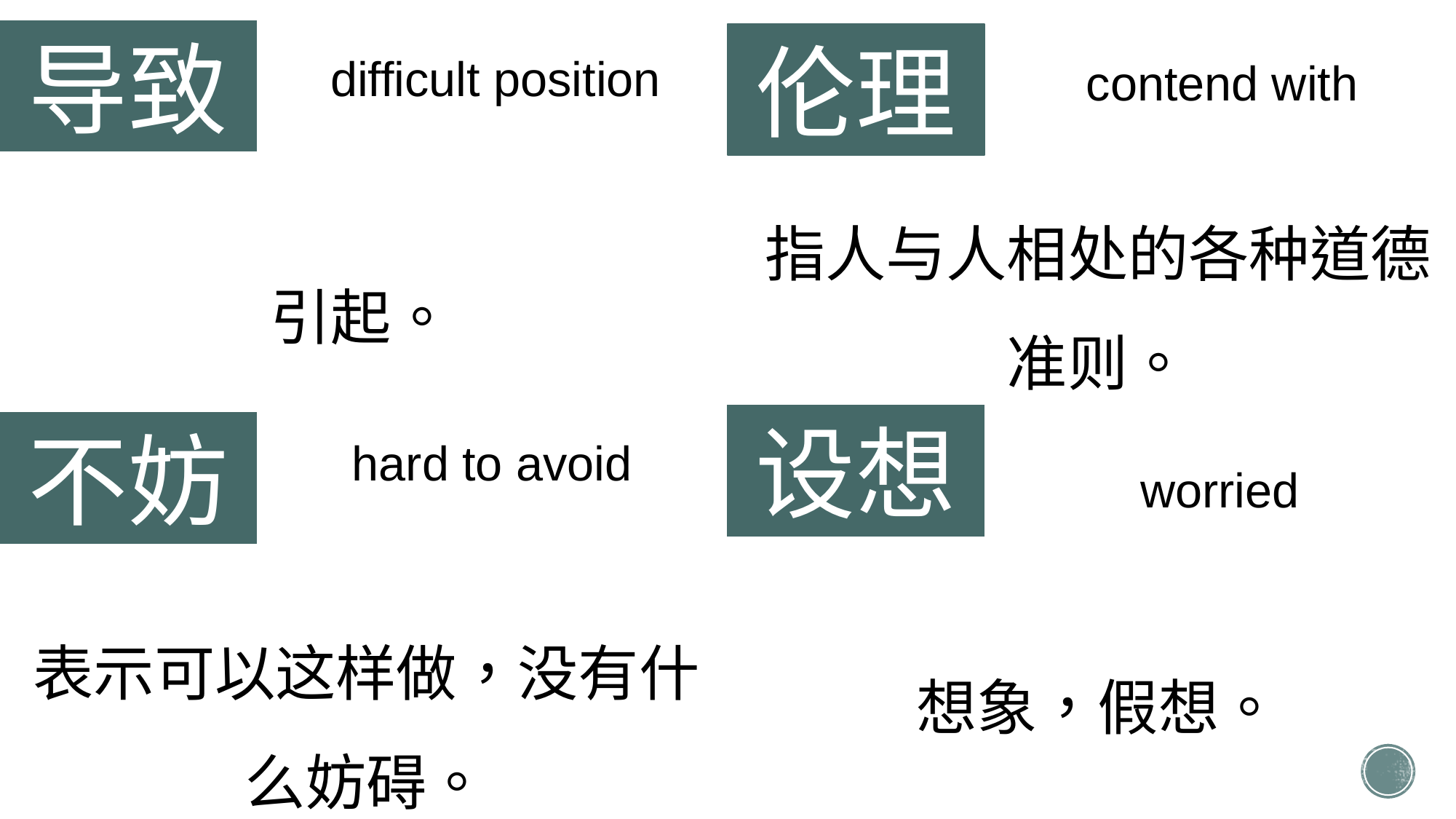

导致
伦理
difficult position
contend with
指人与人相处的各种道德准则。
引起。
设想
不妨
hard to avoid
worried
表示可以这样做，没有什么妨碍。
想象，假想。